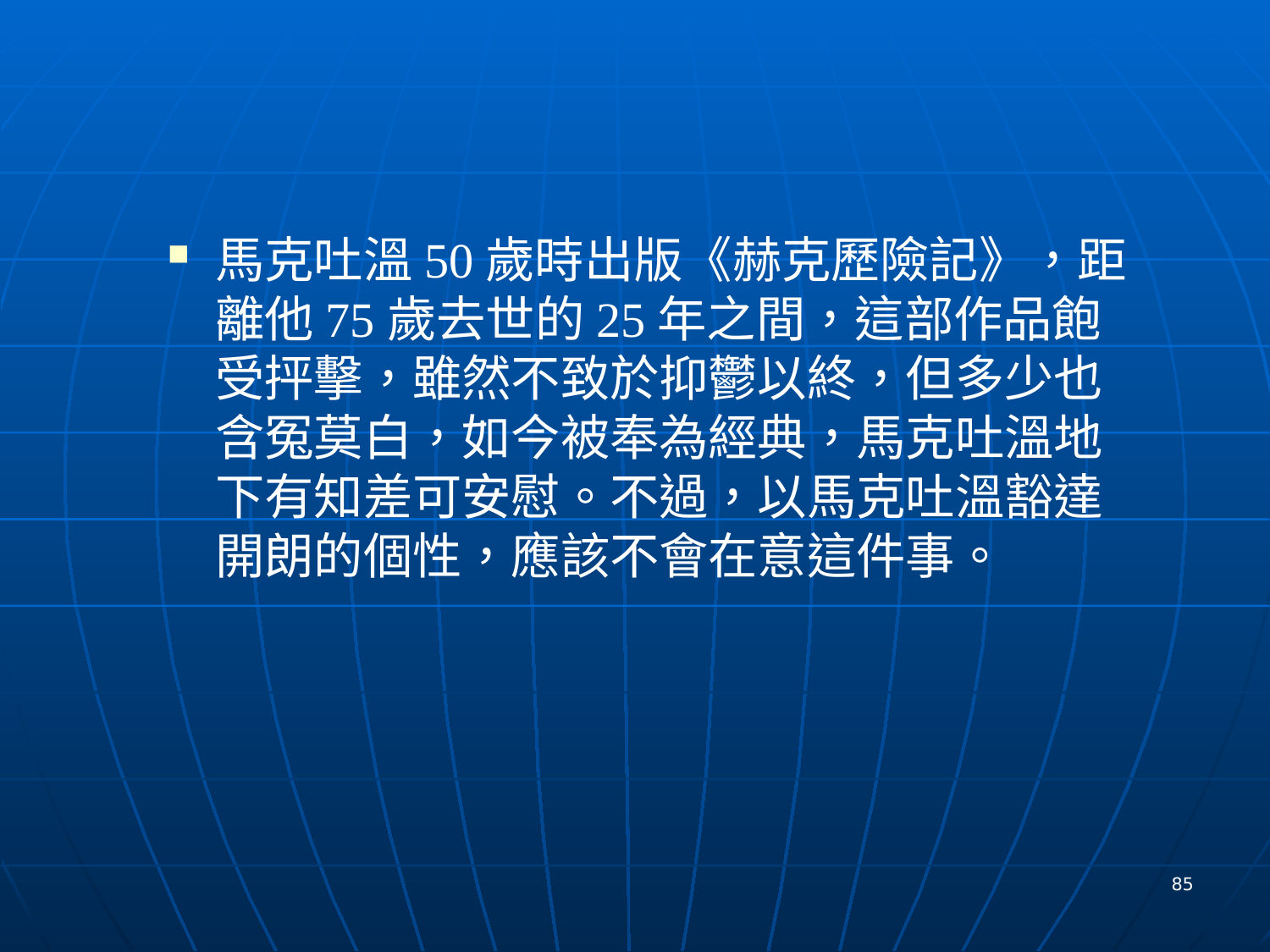

馬克吐溫50歲時出版《赫克歷險記》，距離他75歲去世的25年之間，這部作品飽受抨擊，雖然不致於抑鬱以終，但多少也含冤莫白，如今被奉為經典，馬克吐溫地下有知差可安慰。不過，以馬克吐溫豁達開朗的個性，應該不會在意這件事。
85